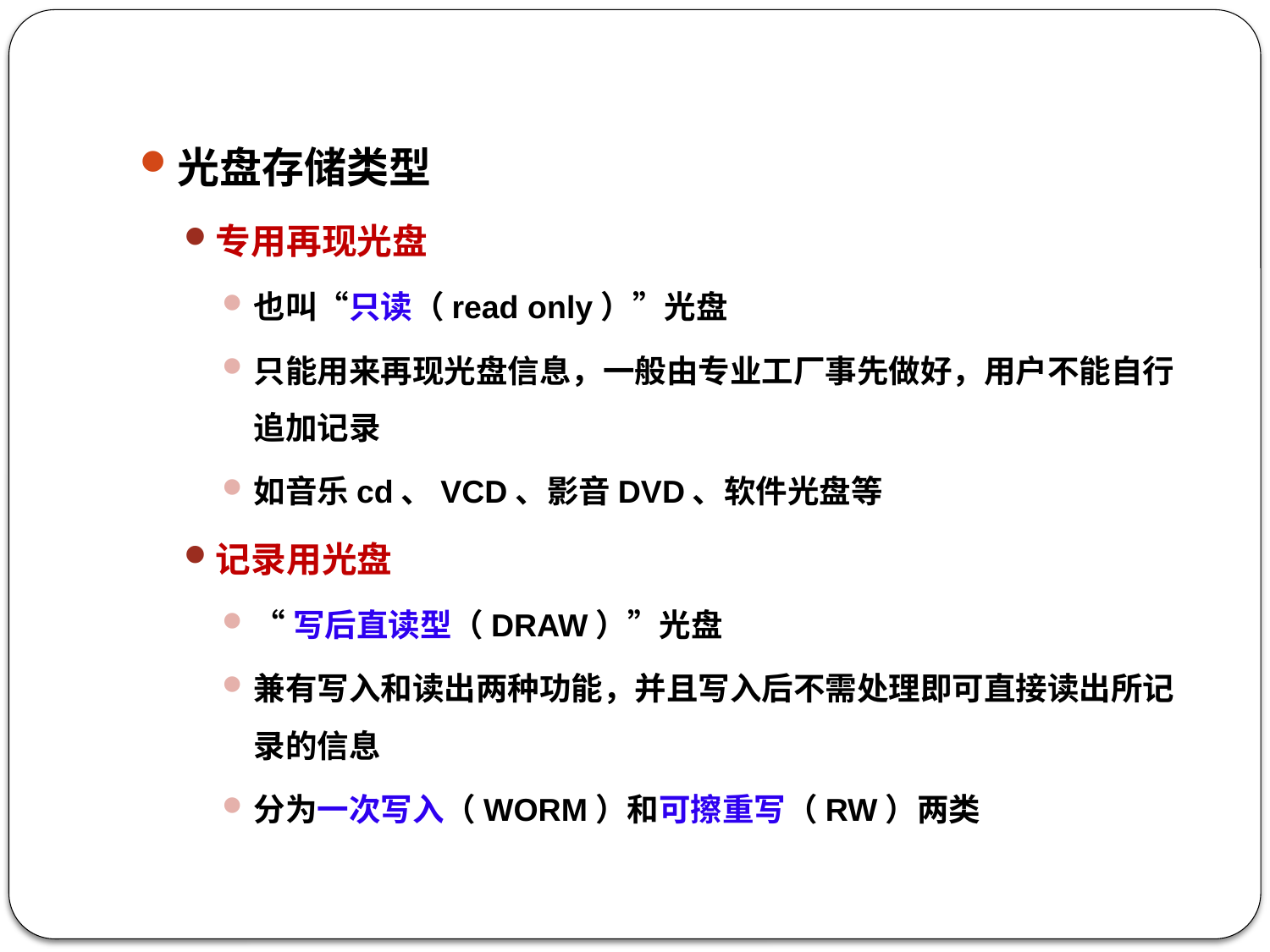

光盘存储类型
专用再现光盘
也叫“只读（read only）”光盘
只能用来再现光盘信息，一般由专业工厂事先做好，用户不能自行追加记录
如音乐cd、VCD、影音DVD、软件光盘等
记录用光盘
“写后直读型（DRAW）”光盘
兼有写入和读出两种功能，并且写入后不需处理即可直接读出所记录的信息
分为一次写入（WORM）和可擦重写（RW）两类